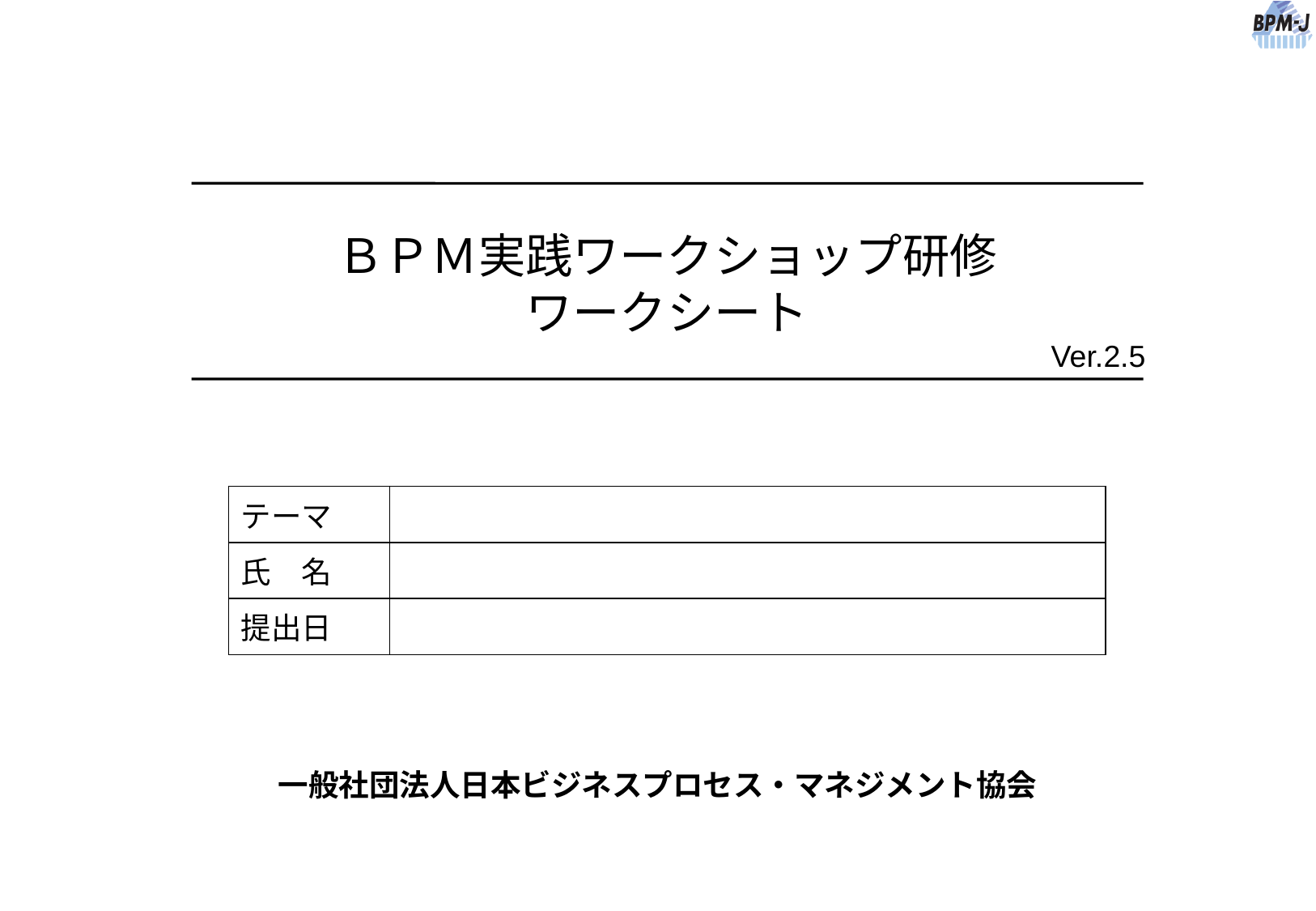

# ＢＰＭ実践ワークショップ研修 ワークシート
Ver.2.5
| テーマ |  |
| --- | --- |
| 氏　名 |  |
| 提出日 |  |
一般社団法人日本ビジネスプロセス・マネジメント協会